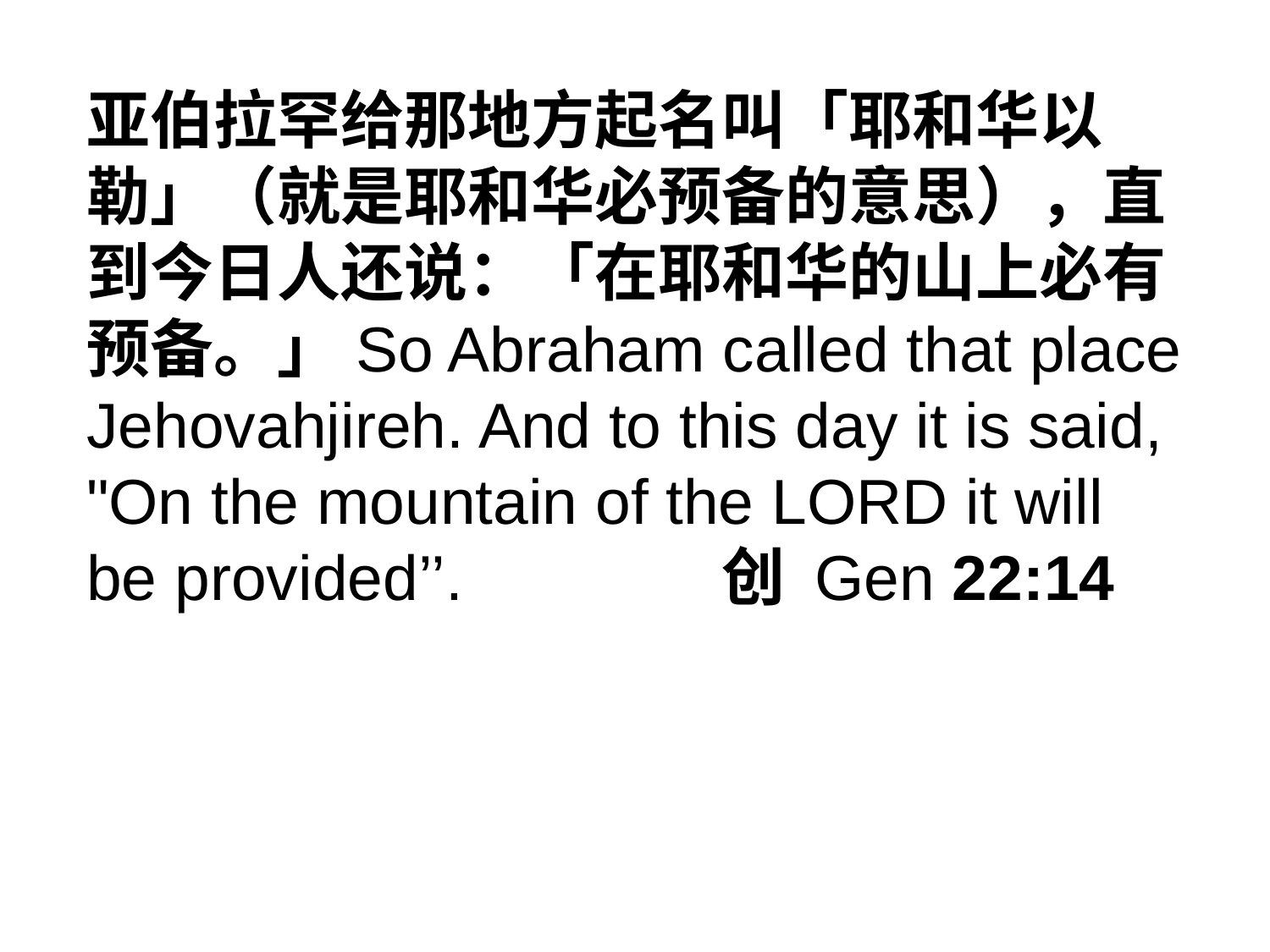

亚伯拉罕给那地方起名叫「耶和华以勒」（就是耶和华必预备的意思），直到今日人还说：「在耶和华的山上必有预备。」So Abraham called that place Jehovahjireh. And to this day it is said, "On the mountain of the LORD it will be provided’’.			创 Gen 22:14